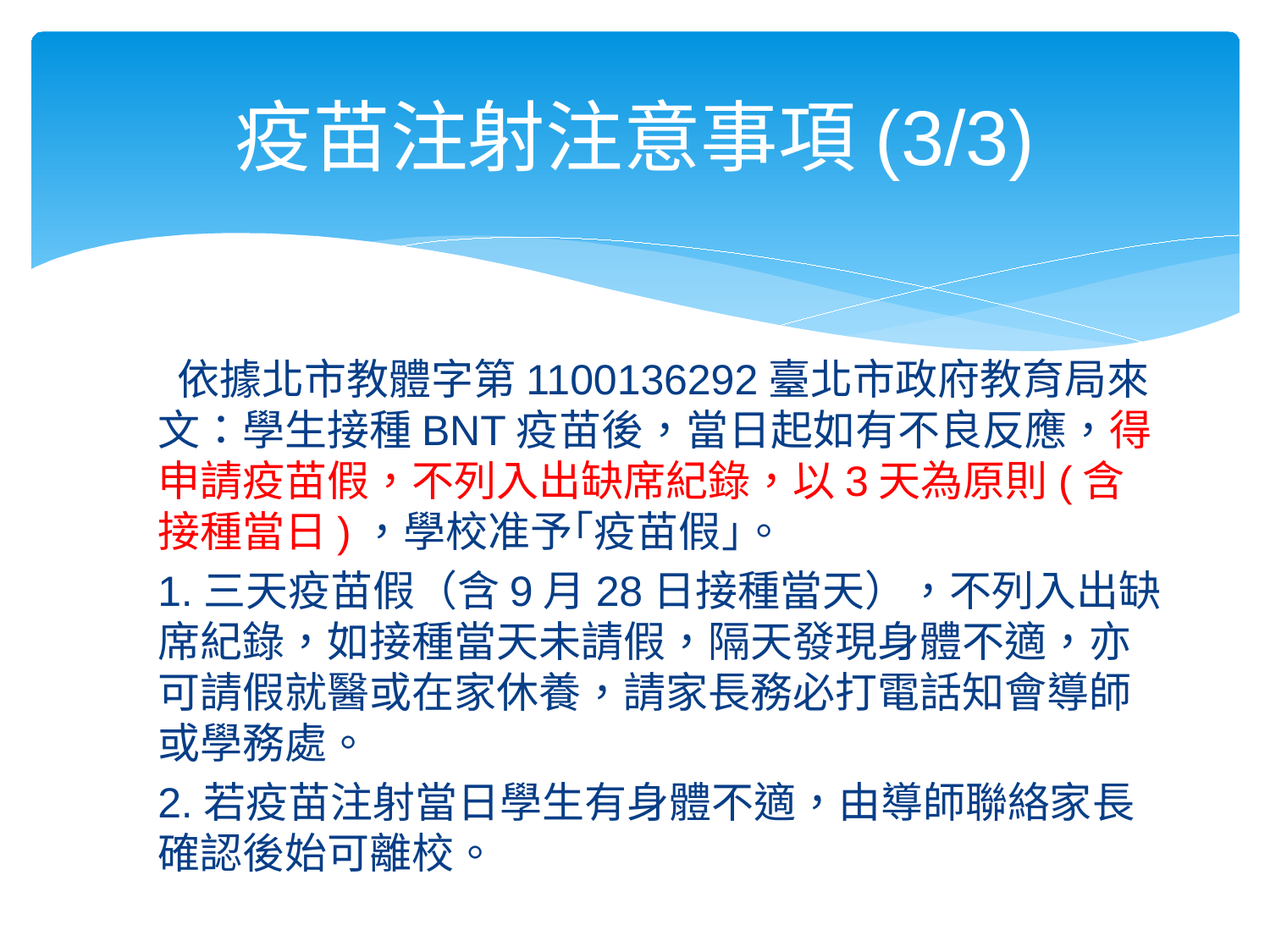

# 疫苗注射注意事項(3/3)
 依據北市教體字第1100136292臺北市政府教育局來文：學生接種BNT疫苗後，當日起如有不良反應，得申請疫苗假，不列入出缺席紀錄，以3天為原則(含接種當日)，學校准予｢疫苗假｣。
1.三天疫苗假（含9月28日接種當天），不列入出缺席紀錄，如接種當天未請假，隔天發現身體不適，亦可請假就醫或在家休養，請家長務必打電話知會導師或學務處。
2.若疫苗注射當日學生有身體不適，由導師聯絡家長確認後始可離校。